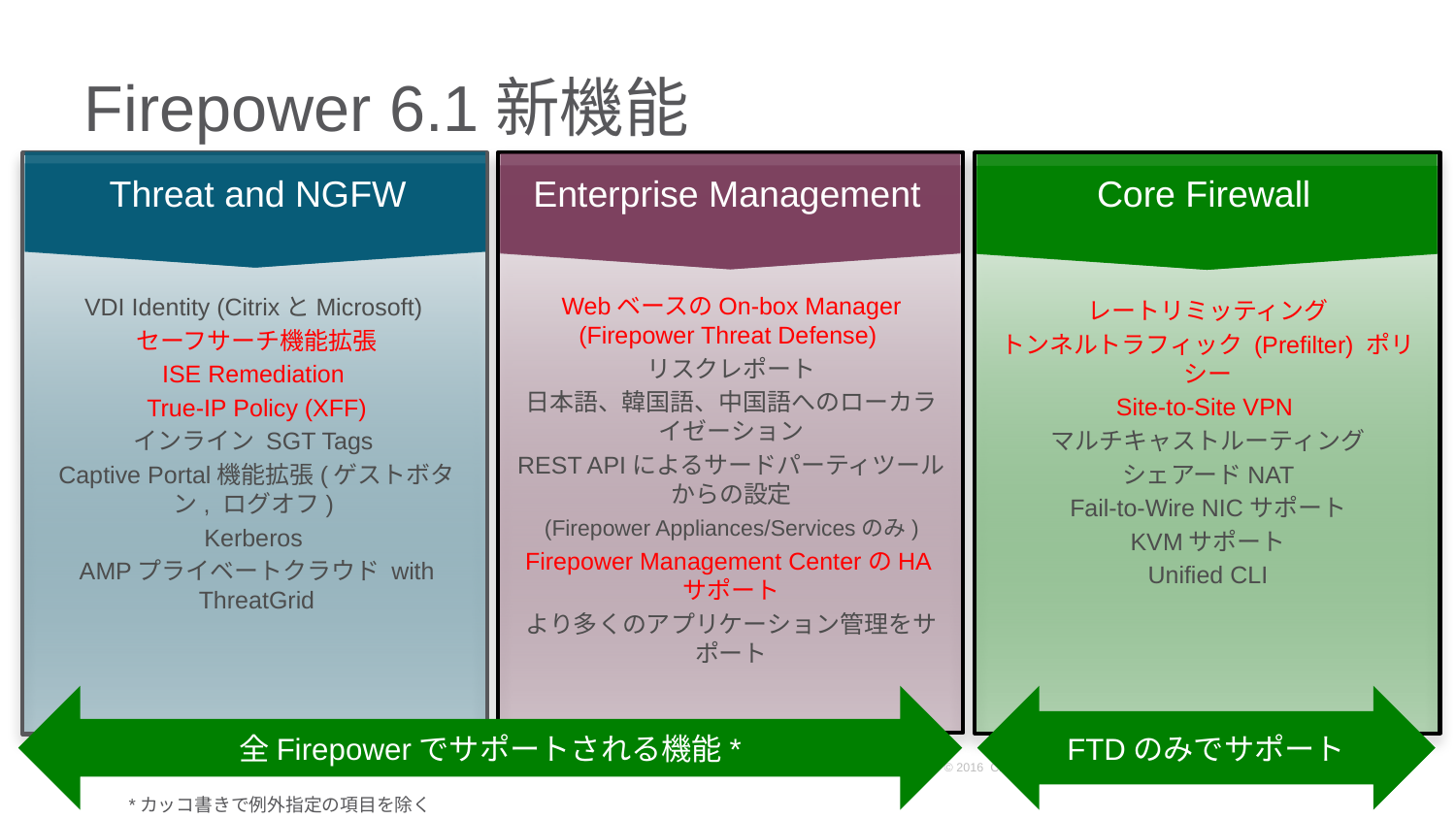

# Firepower 6.1新機能

Threat and NGFW
Enterprise Management
Core Firewall
WebベースのOn-box Manager (Firepower Threat Defense)
リスクレポート
日本語、韓国語、中国語へのローカライゼーション
REST APIによるサードパーティツールからの設定
 (Firepower Appliances/Servicesのみ)
Firepower Management CenterのHAサポート
より多くのアプリケーション管理をサポート
VDI Identity (CitrixとMicrosoft)
セーフサーチ機能拡張
ISE Remediation
True-IP Policy (XFF)
インライン SGT Tags
Captive Portal機能拡張(ゲストボタン, ログオフ)
Kerberos
AMPプライベートクラウド with ThreatGrid
レートリミッティング
トンネルトラフィック (Prefilter) ポリシー
Site-to-Site VPN
マルチキャストルーティング
シェアードNAT
Fail-to-Wire NICサポート
KVMサポート
Unified CLI
全Firepowerでサポートされる機能*
FTDのみでサポート
*カッコ書きで例外指定の項目を除く